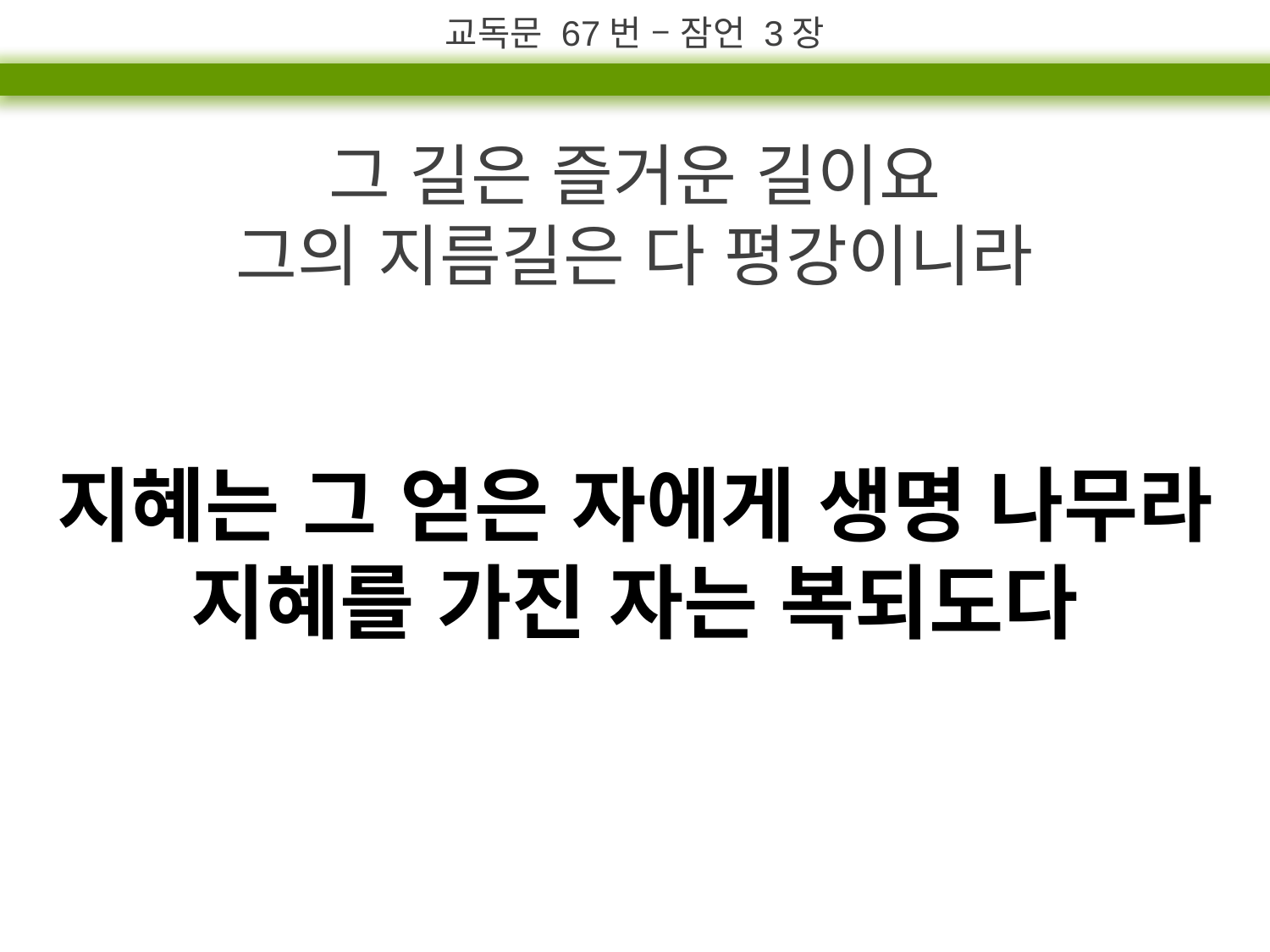

교독문 67번 – 잠언 3장

그 길은 즐거운 길이요
그의 지름길은 다 평강이니라
지혜는 그 얻은 자에게 생명 나무라
지혜를 가진 자는 복되도다